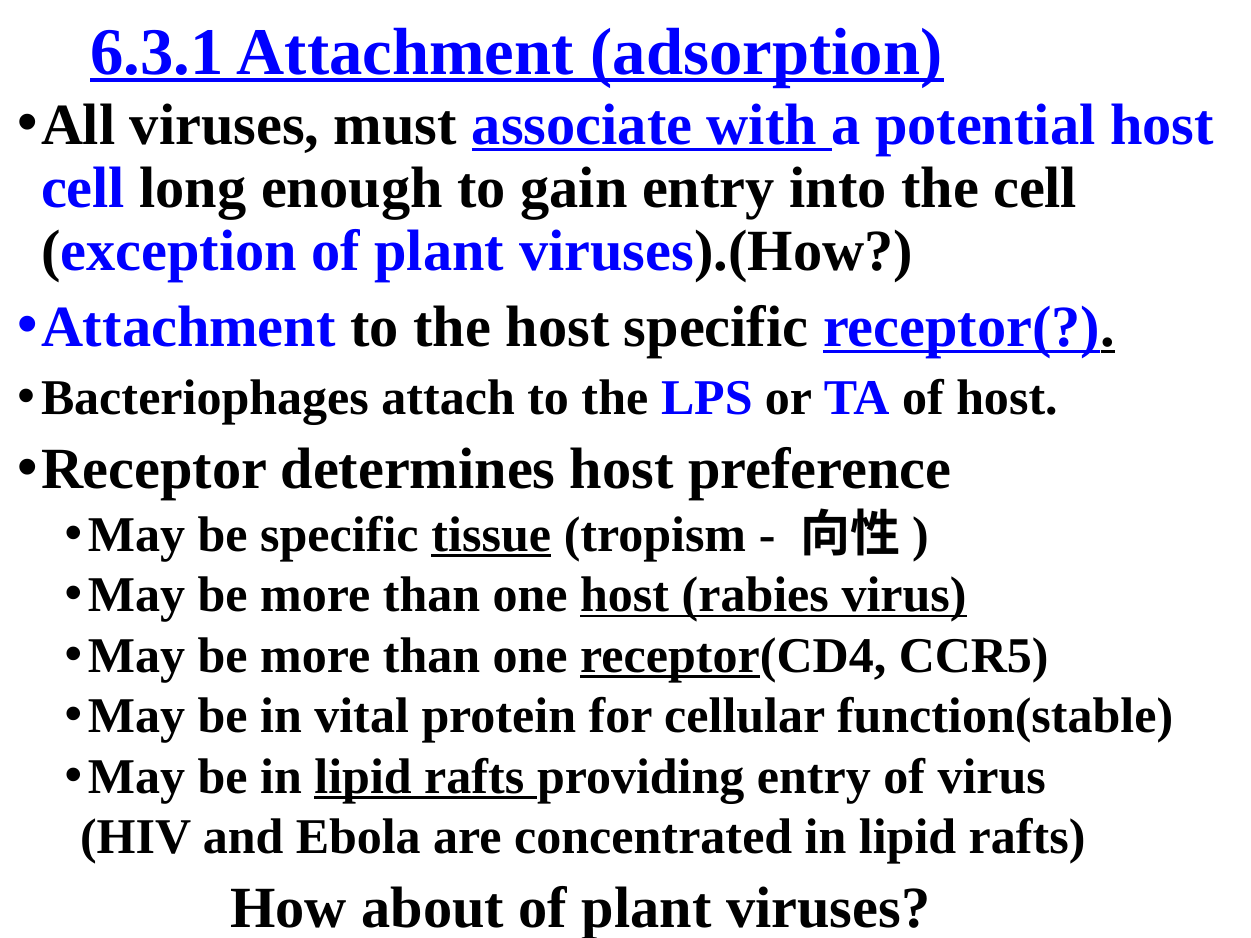

# 6.3.1 Attachment (adsorption)
All viruses, must associate with a potential host cell long enough to gain entry into the cell (exception of plant viruses).(How?)
Attachment to the host specific receptor(?).
Bacteriophages attach to the LPS or TA of host.
Receptor determines host preference
May be specific tissue (tropism - 向性)
May be more than one host (rabies virus)
May be more than one receptor(CD4, CCR5)
May be in vital protein for cellular function(stable)
May be in lipid rafts providing entry of virus
(HIV and Ebola are concentrated in lipid rafts)
How about of plant viruses?